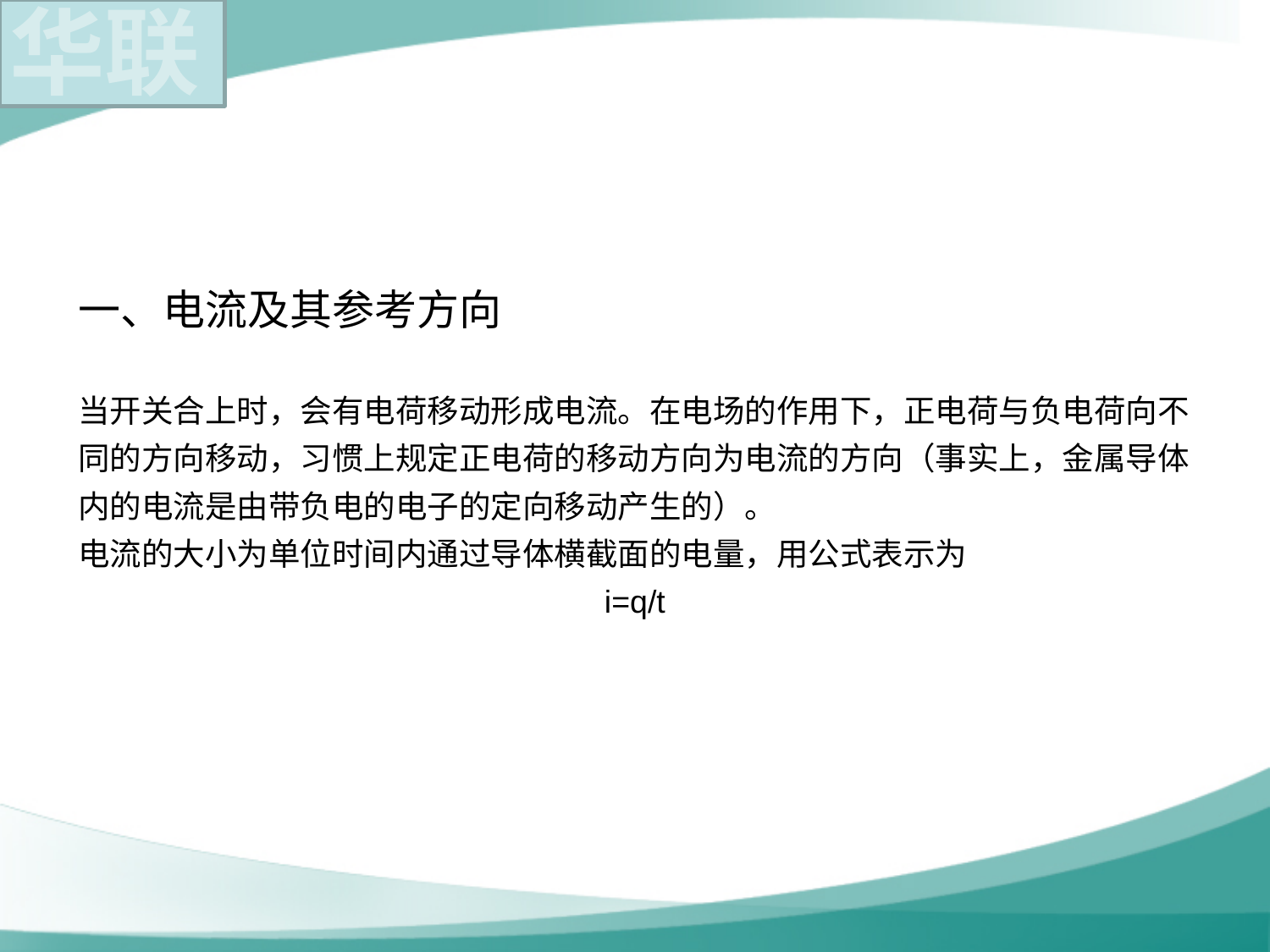

一、电流及其参考方向
当开关合上时，会有电荷移动形成电流。在电场的作用下，正电荷与负电荷向不同的方向移动，习惯上规定正电荷的移动方向为电流的方向（事实上，金属导体内的电流是由带负电的电子的定向移动产生的）。
电流的大小为单位时间内通过导体横截面的电量，用公式表示为
i=q/t